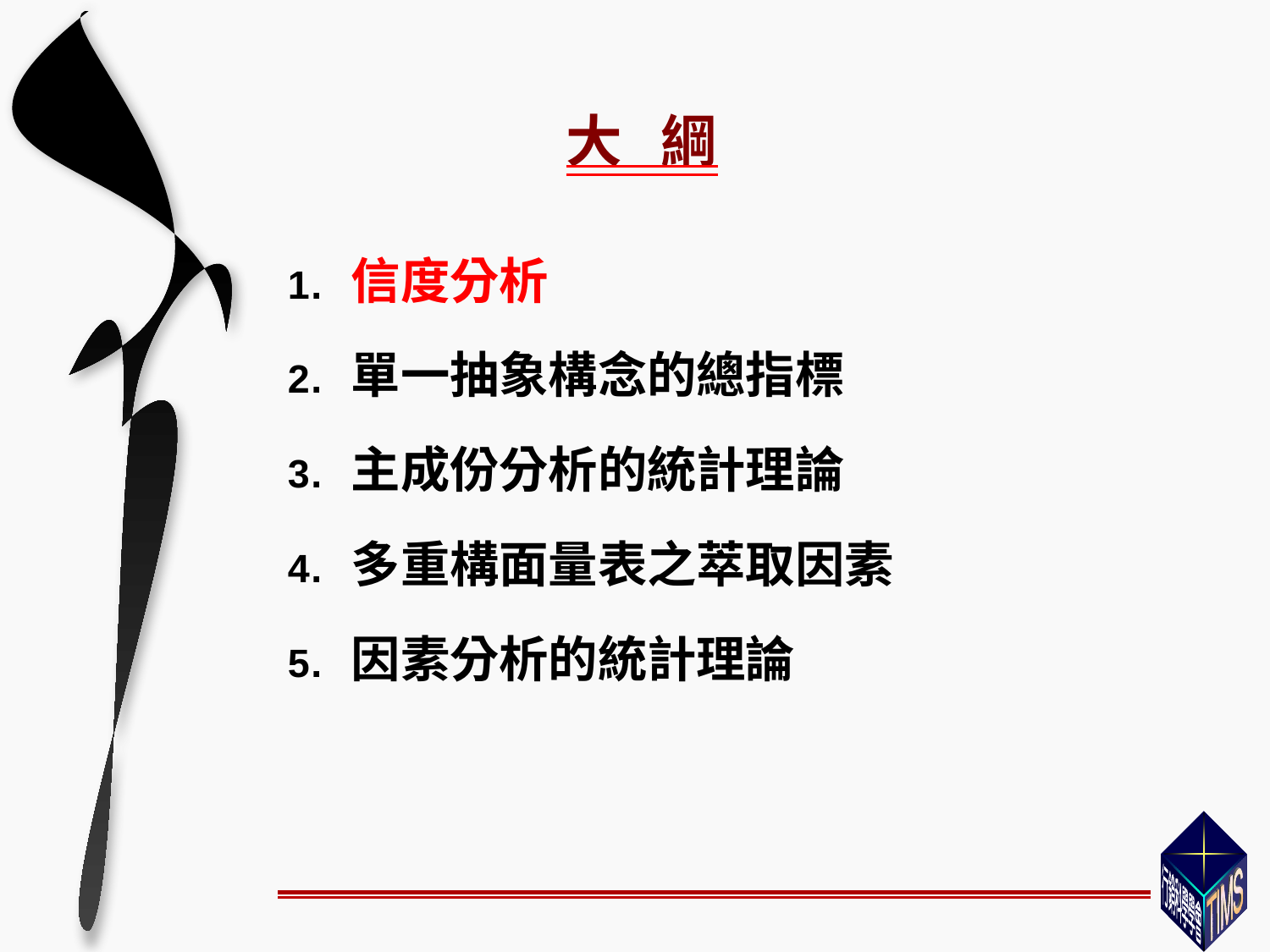

# 大   綱
信度分析
單一抽象構念的總指標
主成份分析的統計理論
多重構面量表之萃取因素
因素分析的統計理論